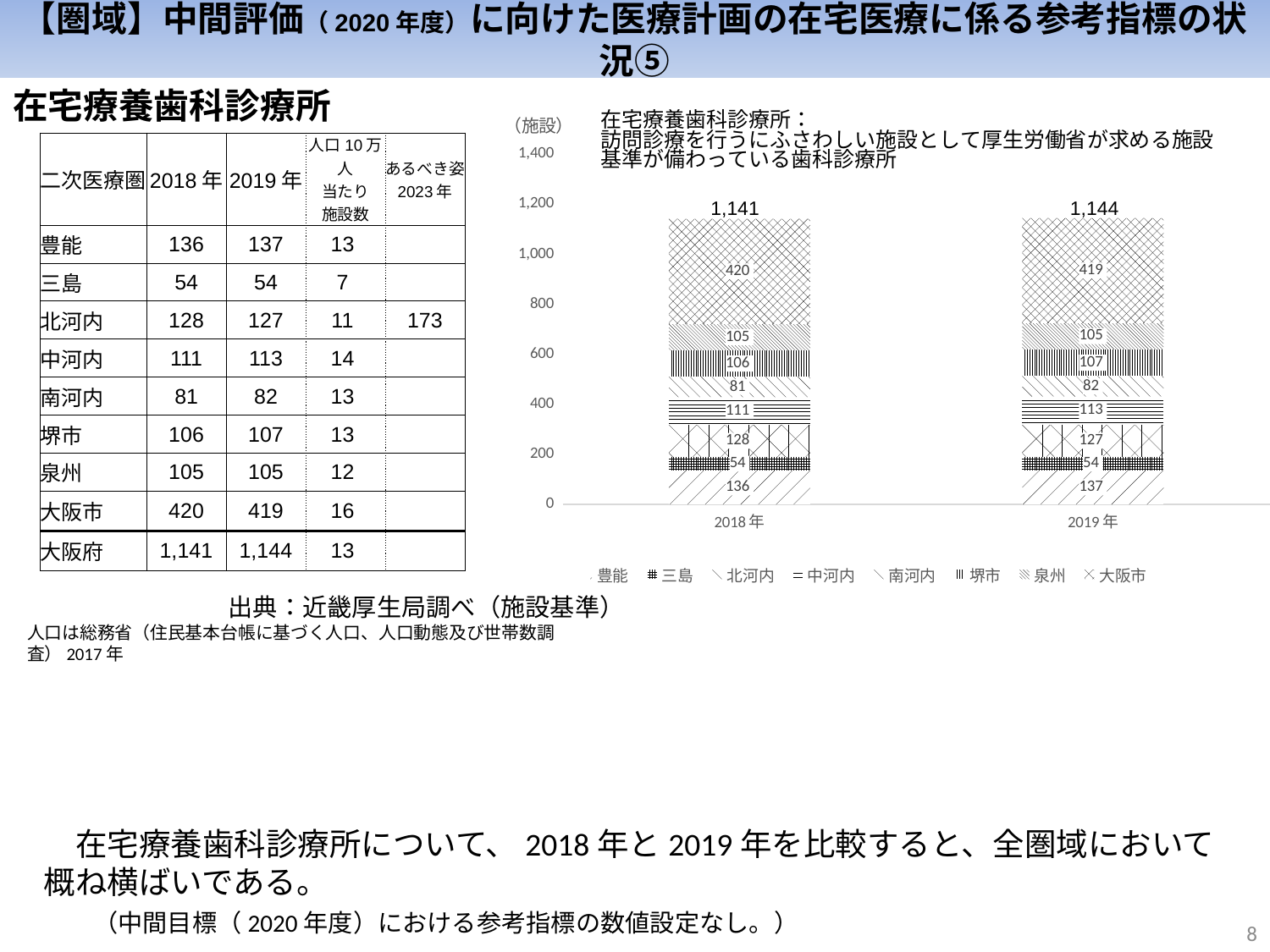

【圏域】中間評価（2020年度）に向けた医療計画の在宅医療に係る参考指標の状況⑤
在宅療養歯科診療所

### Chart

| Category | 豊能 | 三島 | 北河内 | 中河内 | 南河内 | 堺市 | 泉州 | 大阪市 |
|---|---|---|---|---|---|---|---|---|
| 2018年 | 136.0 | 54.0 | 128.0 | 111.0 | 81.0 | 106.0 | 105.0 | 420.0 |
| 2019年 | 137.0 | 54.0 | 127.0 | 113.0 | 82.0 | 107.0 | 105.0 | 419.0 |
| 二次医療圏 | 2018年 | 2019年 | 人口10万人 当たり 施設数 | あるべき姿 2023年 |
| --- | --- | --- | --- | --- |
| 豊能 | 136 | 137 | 13 |  |
| 三島 | 54 | 54 | 7 |  |
| 北河内 | 128 | 127 | 11 | 173 |
| 中河内 | 111 | 113 | 14 |  |
| 南河内 | 81 | 82 | 13 |  |
| 堺市 | 106 | 107 | 13 |  |
| 泉州 | 105 | 105 | 12 |  |
| 大阪市 | 420 | 419 | 16 |  |
| 大阪府 | 1,141 | 1,144 | 13 |  |
1,141
1,144
出典：近畿厚生局調べ（施設基準）
人口は総務省（住民基本台帳に基づく人口、人口動態及び世帯数調査）2017年

　在宅療養歯科診療所について、2018年と2019年を比較すると、全圏域において概ね横ばいである。
　　（中間目標（2020年度）における参考指標の数値設定なし。）
8